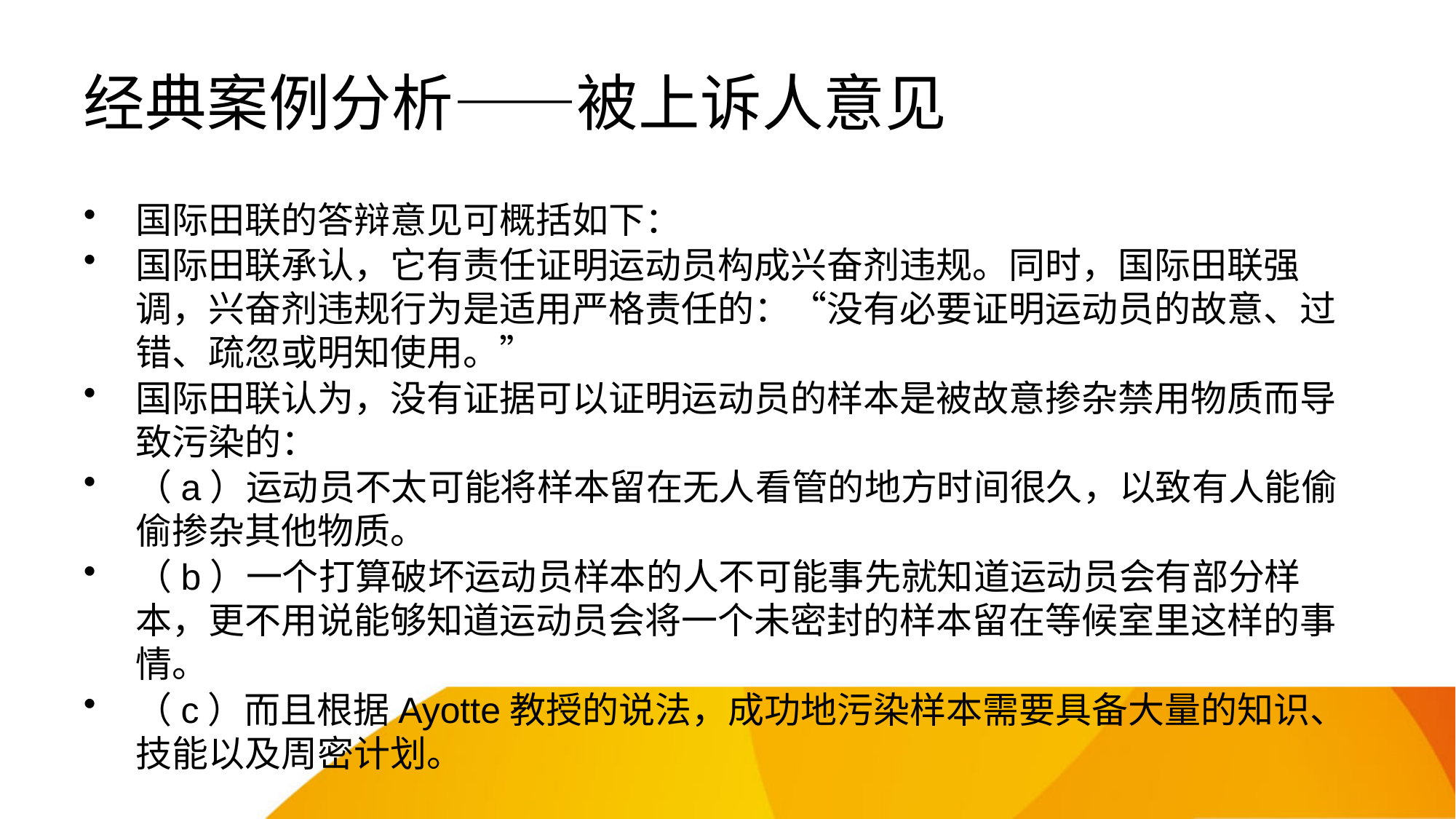

# 经典案例分析——被上诉人意见
国际田联的答辩意见可概括如下：
国际田联承认，它有责任证明运动员构成兴奋剂违规。同时，国际田联强调，兴奋剂违规行为是适用严格责任的：“没有必要证明运动员的故意、过错、疏忽或明知使用。”
国际田联认为，没有证据可以证明运动员的样本是被故意掺杂禁用物质而导致污染的：
（a）运动员不太可能将样本留在无人看管的地方时间很久，以致有人能偷偷掺杂其他物质。
（b）一个打算破坏运动员样本的人不可能事先就知道运动员会有部分样本，更不用说能够知道运动员会将一个未密封的样本留在等候室里这样的事情。
（c）而且根据Ayotte教授的说法，成功地污染样本需要具备大量的知识、技能以及周密计划。